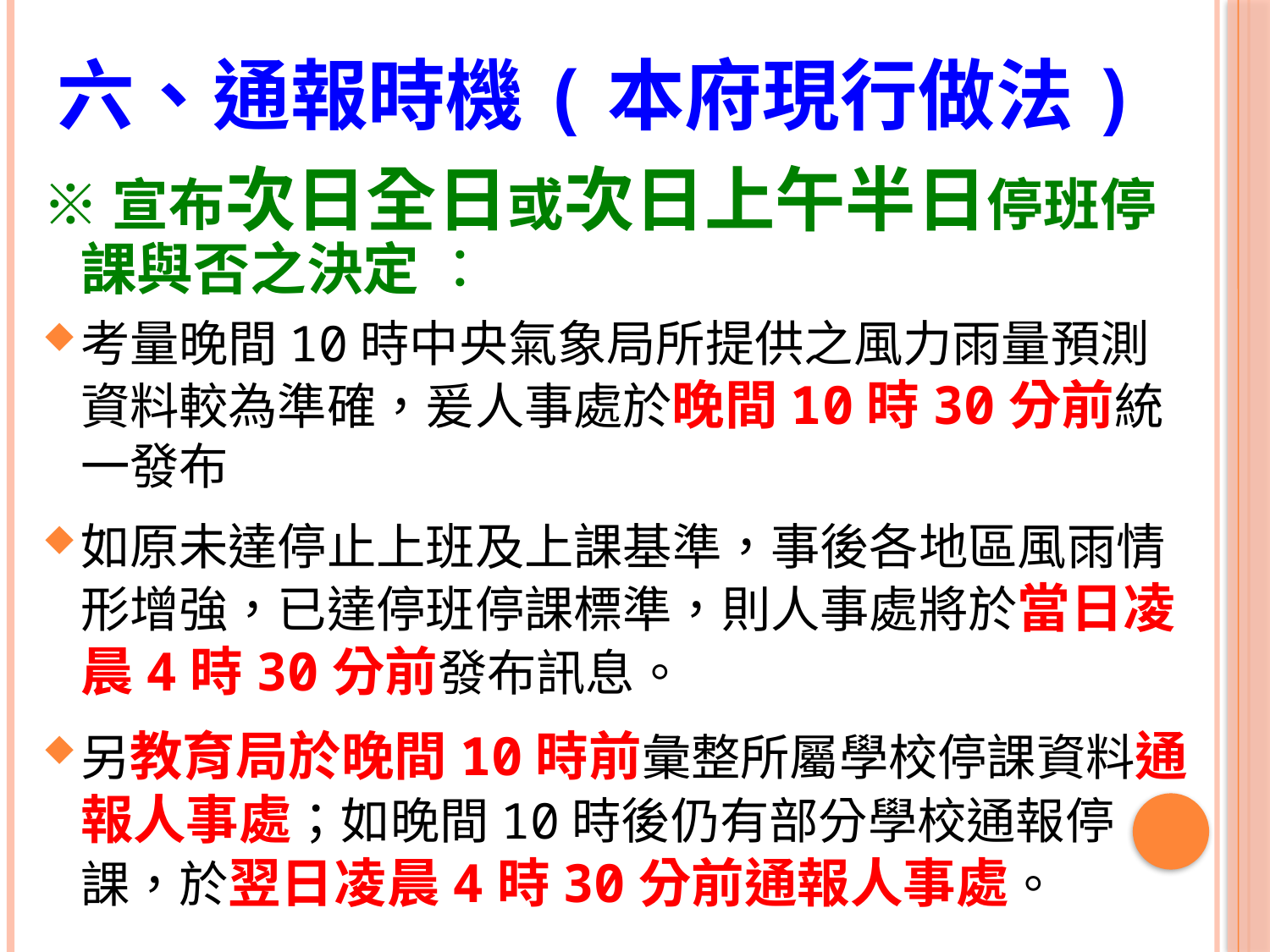

# 六、通報時機(本府現行做法)
※宣布次日全日或次日上午半日停班停課與否之決定 ：
考量晚間10時中央氣象局所提供之風力雨量預測資料較為準確，爰人事處於晚間10時30分前統一發布
如原未達停止上班及上課基準，事後各地區風雨情形增強，已達停班停課標準，則人事處將於當日凌晨4時30分前發布訊息。
另教育局於晚間10時前彙整所屬學校停課資料通報人事處；如晚間10時後仍有部分學校通報停課，於翌日凌晨4時30分前通報人事處。